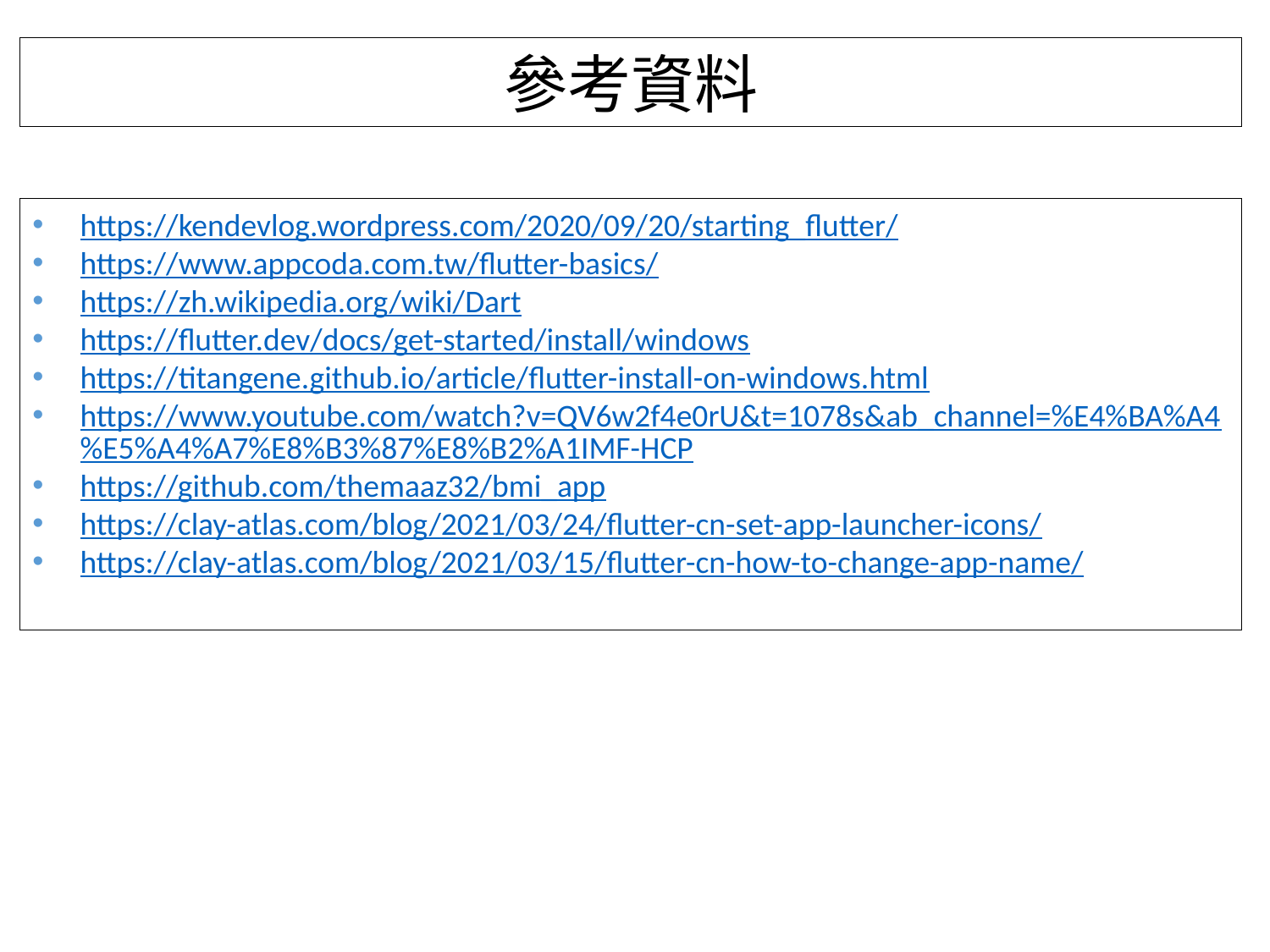

參考資料
https://kendevlog.wordpress.com/2020/09/20/starting_flutter/
https://www.appcoda.com.tw/flutter-basics/
https://zh.wikipedia.org/wiki/Dart
https://flutter.dev/docs/get-started/install/windows
https://titangene.github.io/article/flutter-install-on-windows.html
https://www.youtube.com/watch?v=QV6w2f4e0rU&t=1078s&ab_channel=%E4%BA%A4%E5%A4%A7%E8%B3%87%E8%B2%A1IMF-HCP
https://github.com/themaaz32/bmi_app
https://clay-atlas.com/blog/2021/03/24/flutter-cn-set-app-launcher-icons/
https://clay-atlas.com/blog/2021/03/15/flutter-cn-how-to-change-app-name/